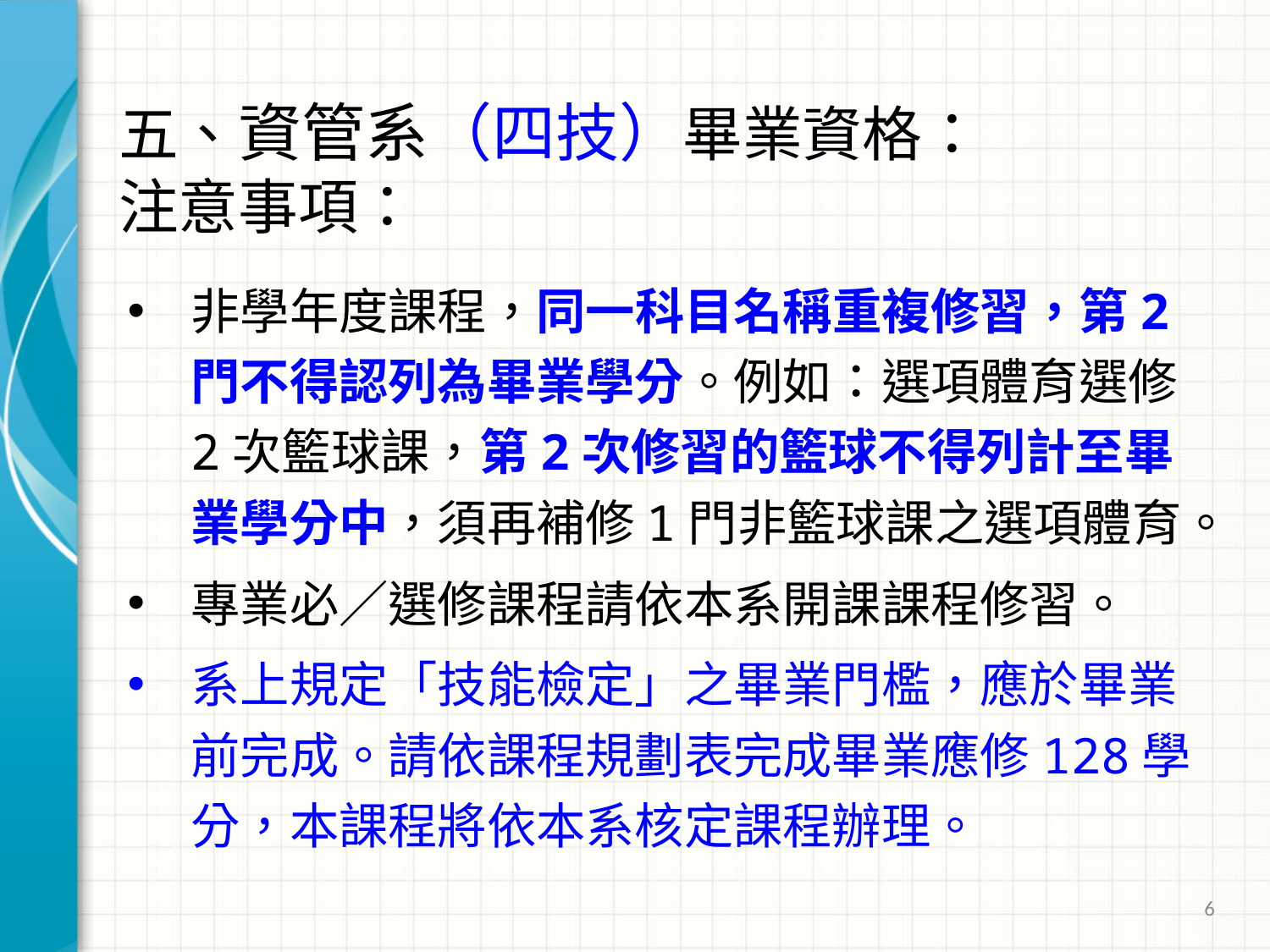

# 五、資管系（四技）畢業資格： 注意事項：
非學年度課程，同一科目名稱重複修習，第2門不得認列為畢業學分。例如：選項體育選修2次籃球課，第2次修習的籃球不得列計至畢業學分中，須再補修1門非籃球課之選項體育。
專業必／選修課程請依本系開課課程修習。
系上規定「技能檢定」之畢業門檻，應於畢業前完成。請依課程規劃表完成畢業應修128學分，本課程將依本系核定課程辦理。

6